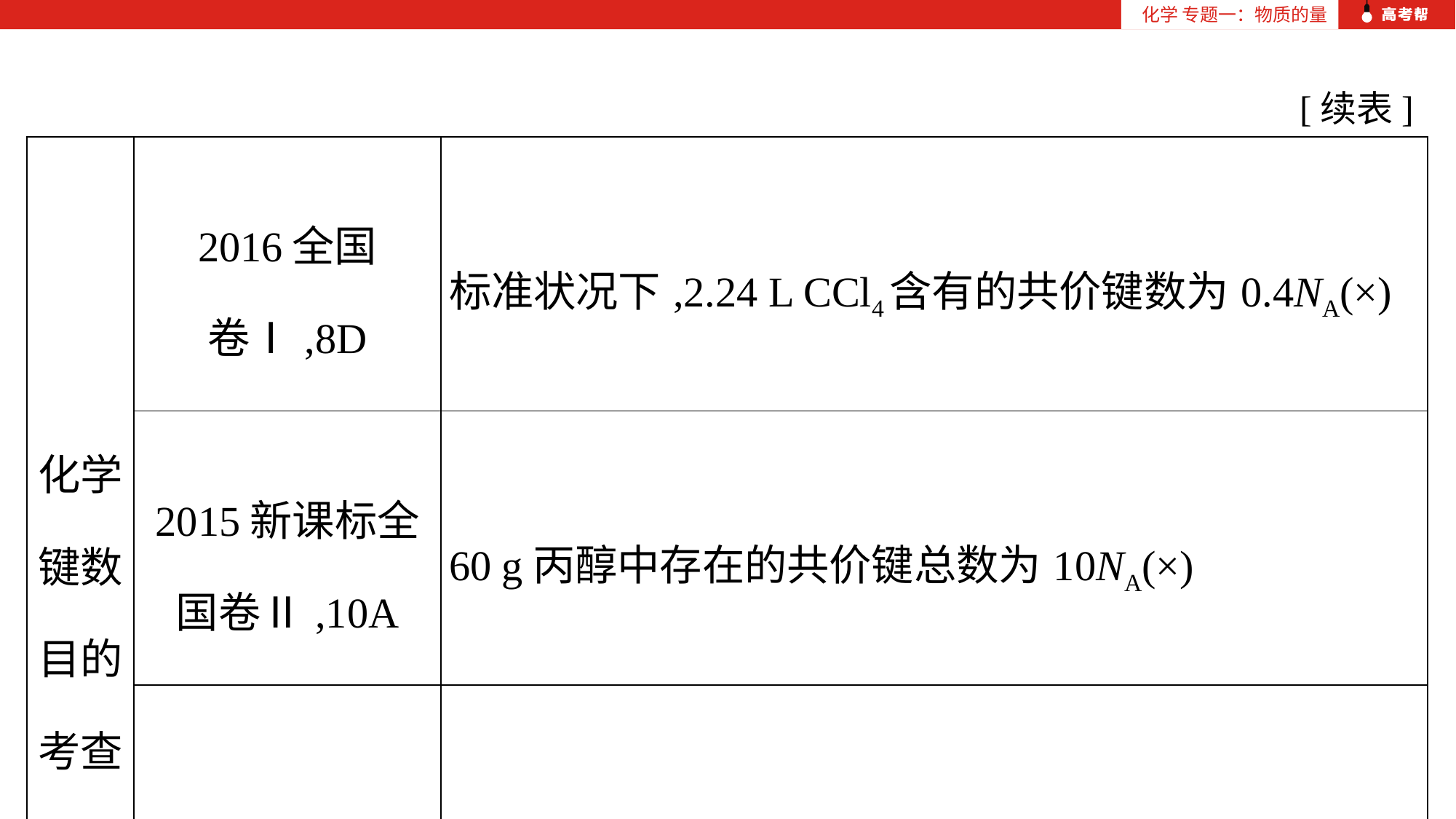

化学 专题一：物质的量
[续表]
| 化学键数目的考查 | 2016全国 卷Ⅰ,8D | 标准状况下,2.24 L CCl4含有的共价键数为0.4NA(×) |
| --- | --- | --- |
|  | 2015新课标全 国卷Ⅱ,10A | 60 g丙醇中存在的共价键总数为10NA(×) |
|  | 2014江苏,6B | 0.1 mol丙烯酸中含有双键的数目为0.1NA(×) |